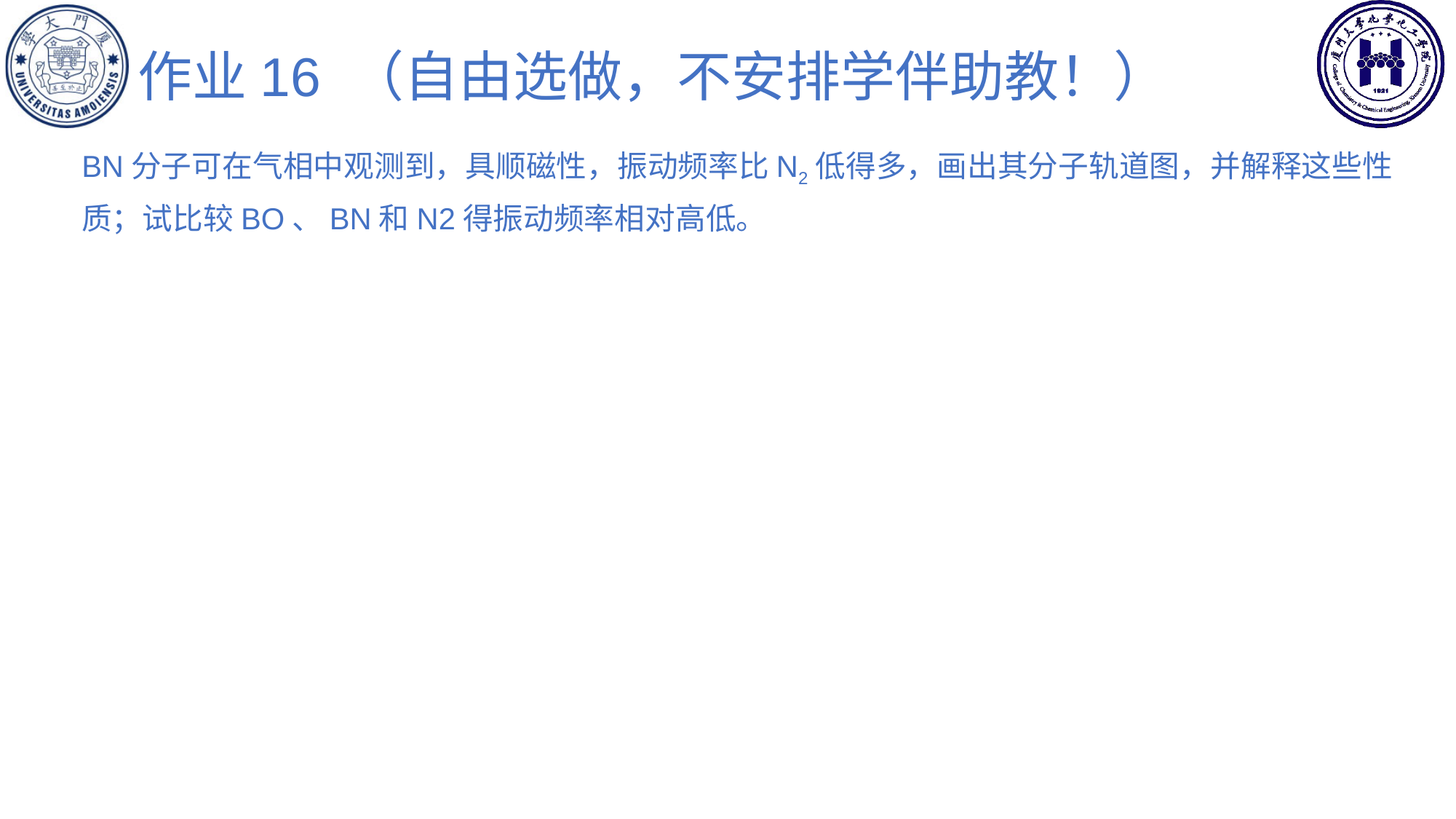

# 作业16 （自由选做，不安排学伴助教！）
BN分子可在气相中观测到，具顺磁性，振动频率比N2低得多，画出其分子轨道图，并解释这些性质；试比较BO、BN和N2得振动频率相对高低。